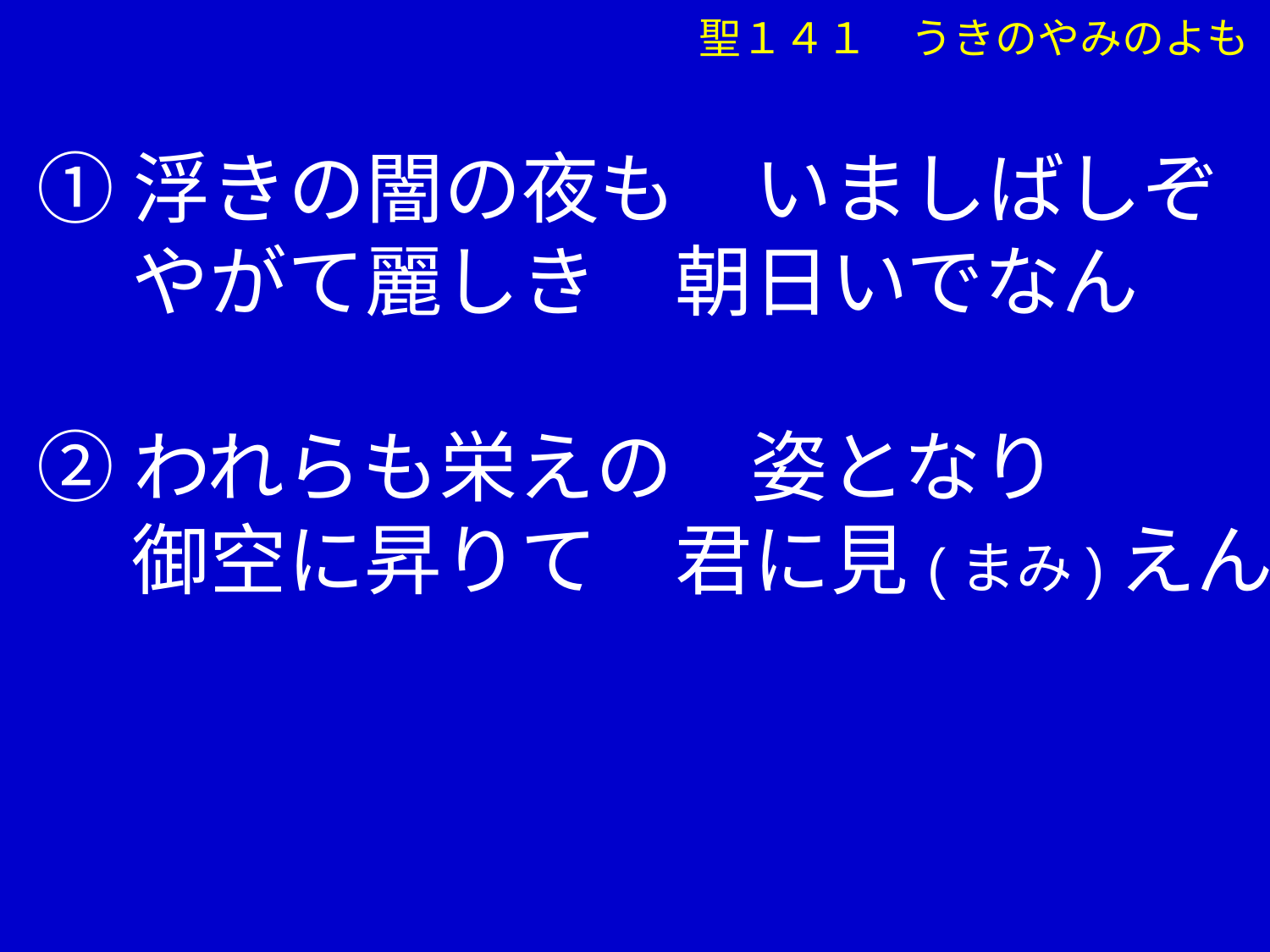

聖１４１　うきのやみのよも

①浮きの闇の夜も　いましばしぞ
　 やがて麗しき　朝日いでなん

②われらも栄えの　姿となり
　 御空に昇りて　君に見(まみ)えん